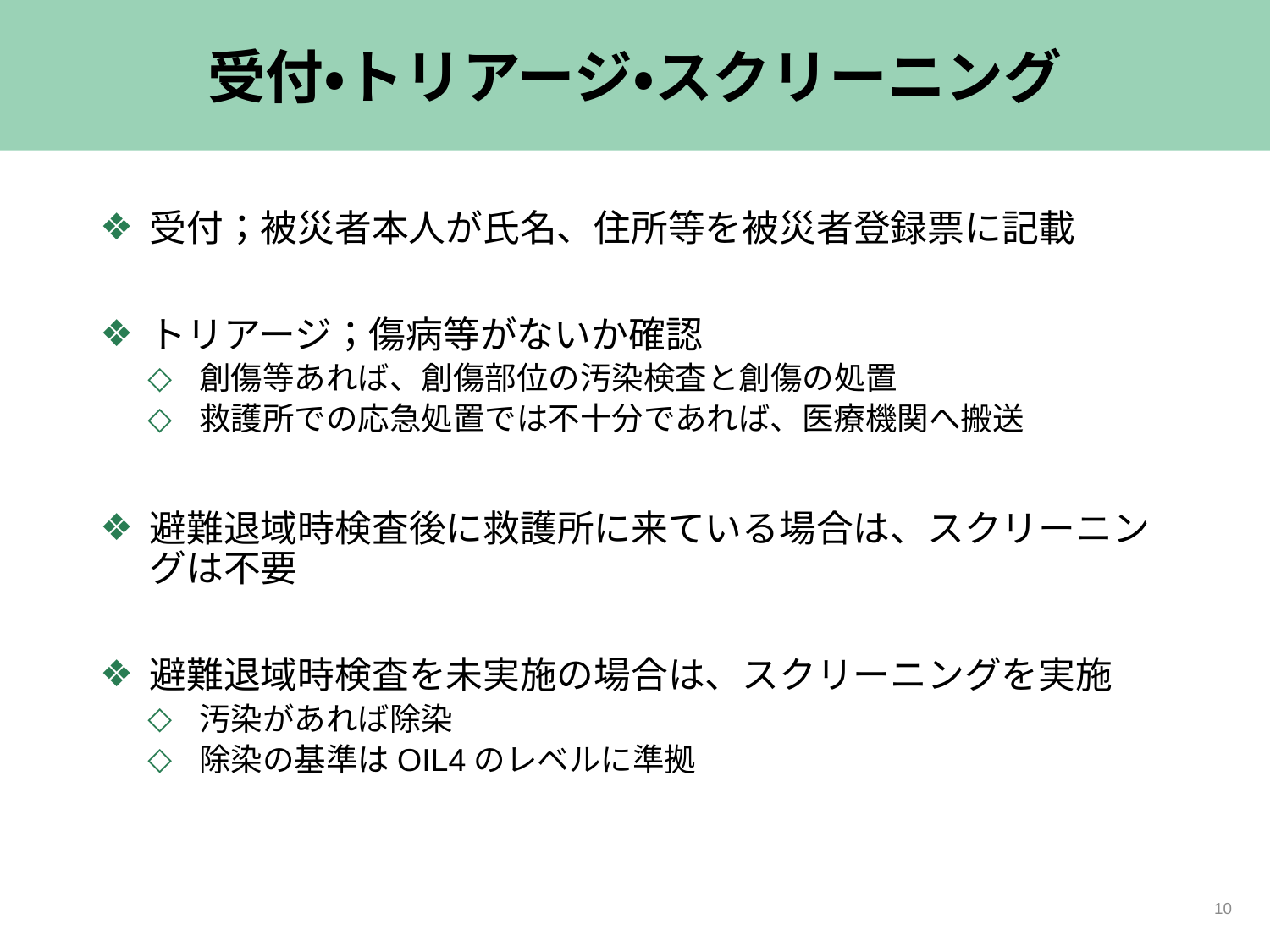

# 受付・トリアージ・スクリーニング
受付；被災者本人が氏名、住所等を被災者登録票に記載

トリアージ；傷病等がないか確認
創傷等あれば、創傷部位の汚染検査と創傷の処置
救護所での応急処置では不十分であれば、医療機関へ搬送

避難退域時検査後に救護所に来ている場合は、スクリーニングは不要

避難退域時検査を未実施の場合は、スクリーニングを実施
汚染があれば除染
除染の基準はOIL4のレベルに準拠
10